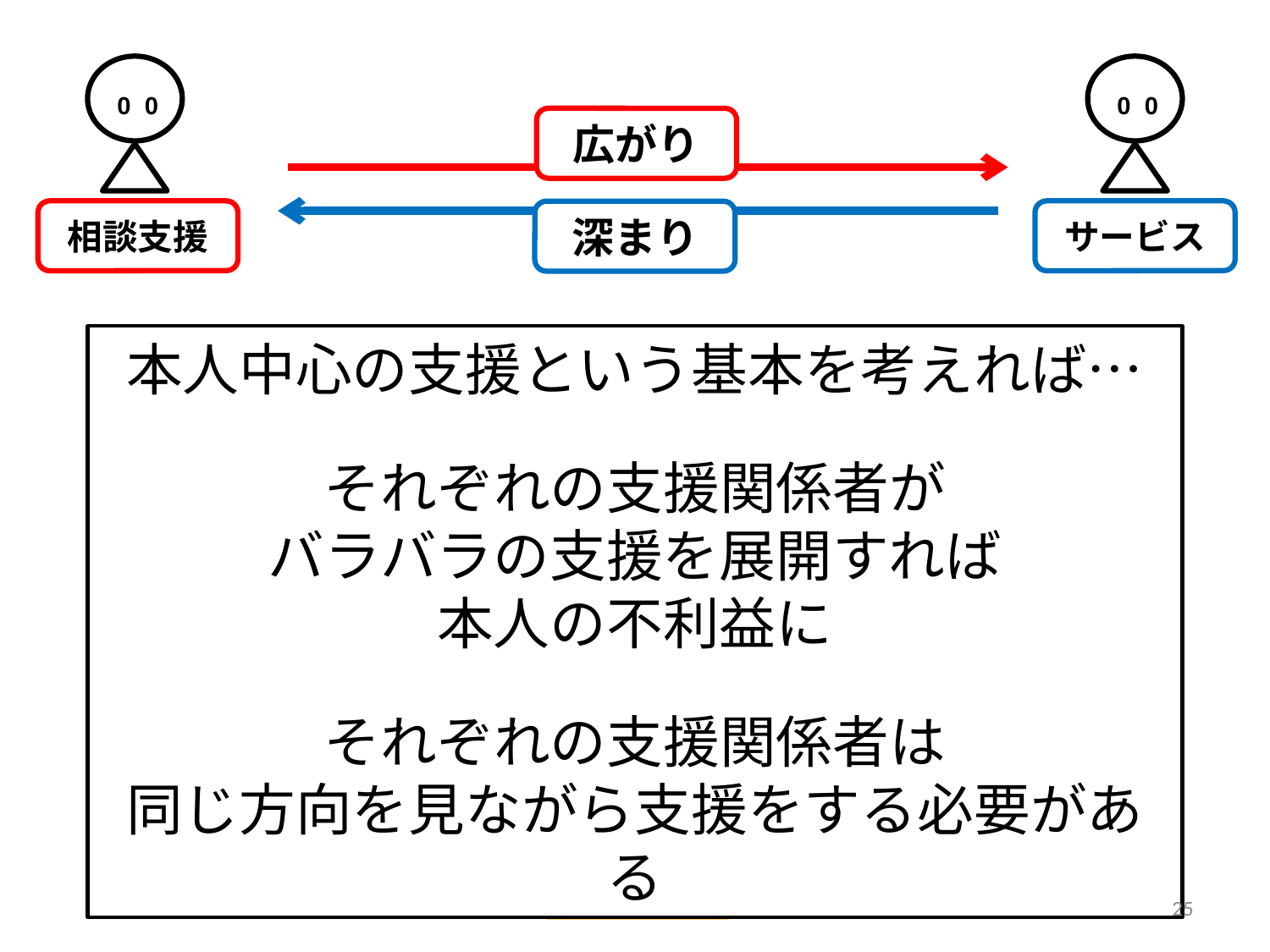

0  0
0  0
広がり

相談支援
サービス
深まり
本人中心の支援という基本を考えれば…

それぞれの支援関係者が
バラバラの支援を展開すれば
本人の不利益に

それぞれの支援関係者は
同じ方向を見ながら支援をする必要がある
アセスメント
思いや希望
思いや希望
アセスメント

0  0

利用者
25